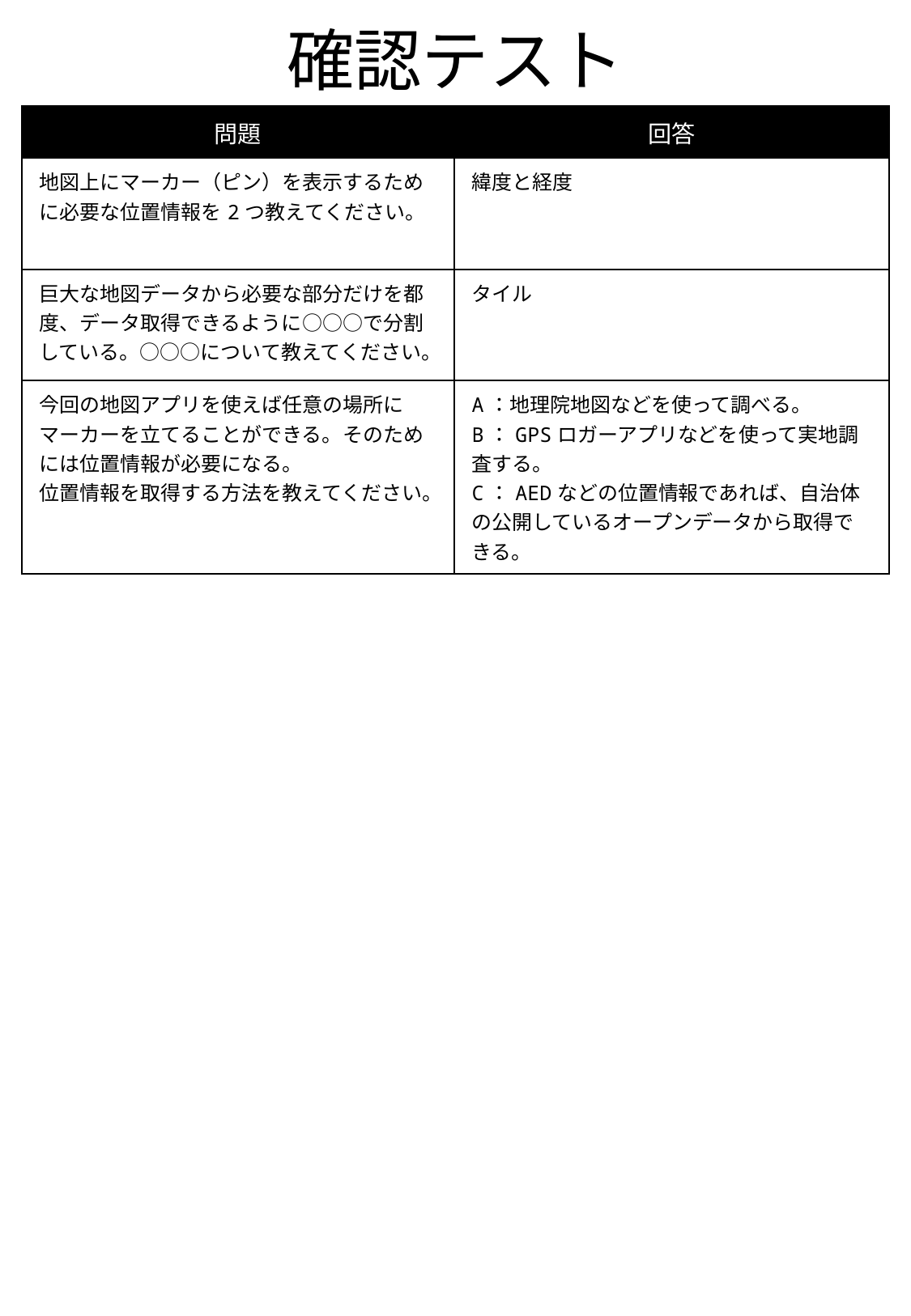

# 確認テスト
| 問題 | 回答 |
| --- | --- |
| 地図上にマーカー（ピン）を表示するために必要な位置情報を2つ教えてください。 | 緯度と経度 |
| 巨大な地図データから必要な部分だけを都度、データ取得できるように○○○で分割している。○○○について教えてください。 | タイル |
| 今回の地図アプリを使えば任意の場所にマーカーを立てることができる。そのためには位置情報が必要になる。 位置情報を取得する方法を教えてください。 | A：地理院地図などを使って調べる。 B：GPSロガーアプリなどを使って実地調査する。 C：AEDなどの位置情報であれば、自治体の公開しているオープンデータから取得できる。 |